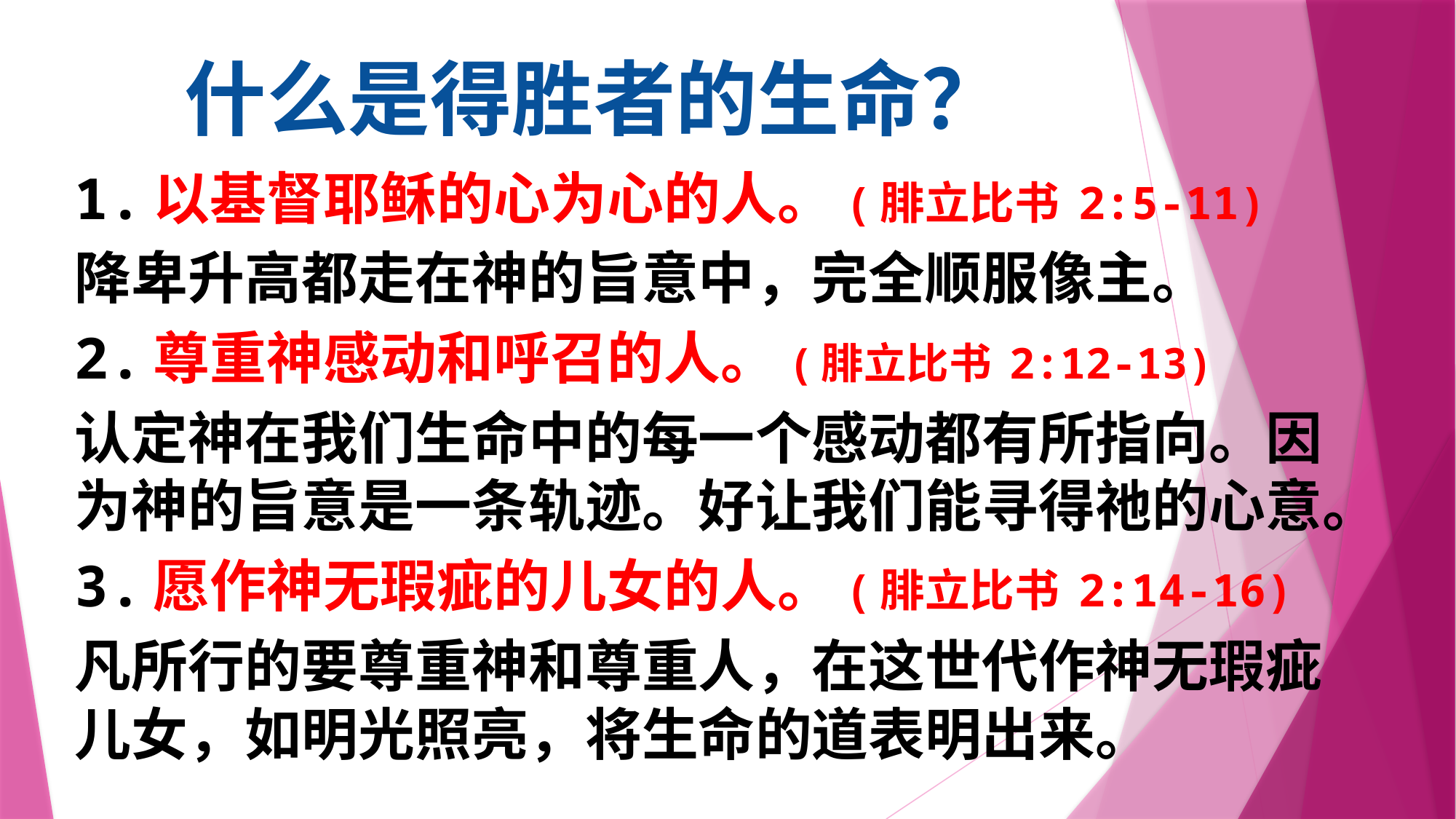

# 什么是得胜者的生命？
1.以基督耶稣的心为心的人。(腓立比书 2:5-11)
降卑升高都走在神的旨意中，完全顺服像主。
2.尊重神感动和呼召的人。(腓立比书 2:12-13)
认定神在我们生命中的每一个感动都有所指向。因为神的旨意是一条轨迹。好让我们能寻得祂的心意。
3.愿作神无瑕疵的儿女的人。(腓立比书 2:14-16)
凡所行的要尊重神和尊重人，在这世代作神无瑕疵儿女，如明光照亮，将生命的道表明出来。